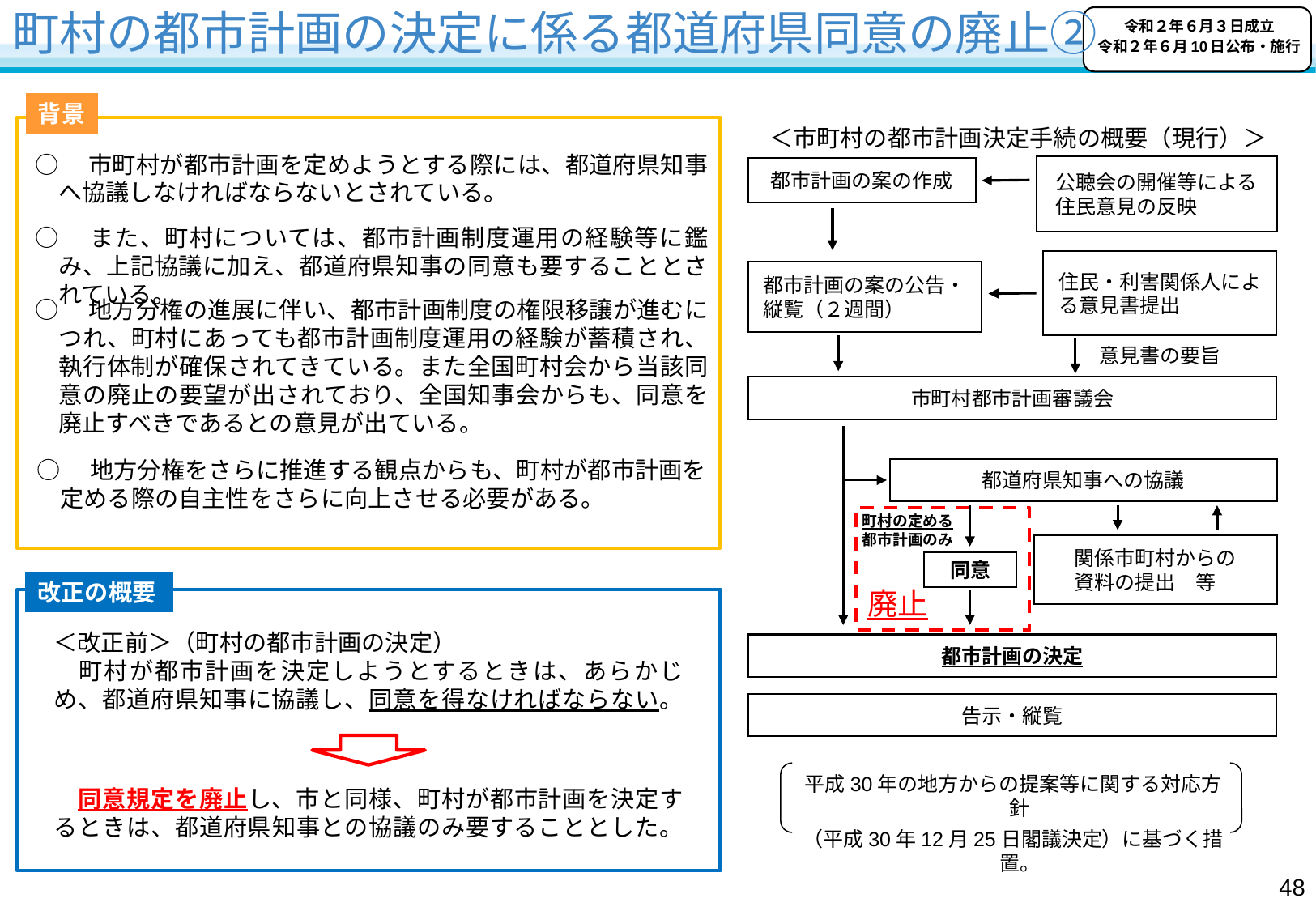

# 町村の都市計画の決定に係る都道府県同意の廃止②

令和２年６月３日成立
令和２年６月10日公布・施行
背景
＜市町村の都市計画決定手続の概要（現行）＞

○　市町村が都市計画を定めようとする際には、都道府県知事へ協議しなければならないとされている。
公聴会の開催等による
住民意見の反映
都市計画の案の作成
○　また、町村については、都市計画制度運用の経験等に鑑み、上記協議に加え、都道府県知事の同意も要することとされている。
住民・利害関係人による意見書提出
都市計画の案の公告・
縦覧（２週間）
○　地方分権の進展に伴い、都市計画制度の権限移譲が進むにつれ、町村にあっても都市計画制度運用の経験が蓄積され、執行体制が確保されてきている。また全国町村会から当該同意の廃止の要望が出されており、全国知事会からも、同意を廃止すべきであるとの意見が出ている。
意見書の要旨
市町村都市計画審議会
○　地方分権をさらに推進する観点からも、町村が都市計画を定める際の自主性をさらに向上させる必要がある。
都道府県知事への協議

町村の定める
都市計画のみ
関係市町村からの
資料の提出　等
同意
改正の概要
廃止

＜改正前＞（町村の都市計画の決定）
　町村が都市計画を決定しようとするときは、あらかじめ、都道府県知事に協議し、同意を得なければならない。
都市計画の決定
告示・縦覧

平成30年の地方からの提案等に関する対応方針
（平成30年12月25日閣議決定）に基づく措置。
　同意規定を廃止し、市と同様、町村が都市計画を決定するときは、都道府県知事との協議のみ要することとした。
48